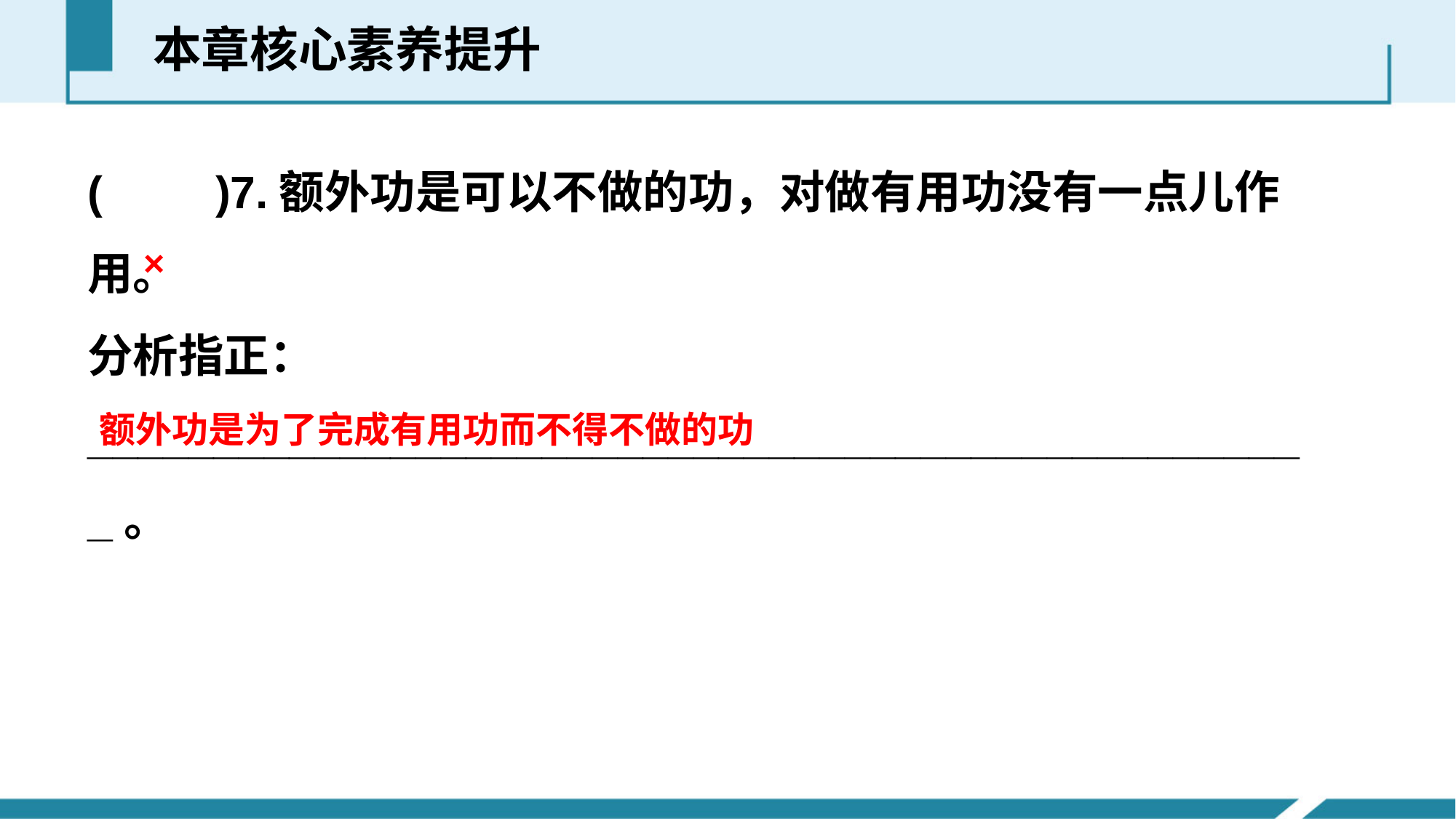

本章核心素养提升
(　　)7.额外功是可以不做的功，对做有用功没有一点儿作用。
分析指正：_________________________________________________。
×
额外功是为了完成有用功而不得不做的功